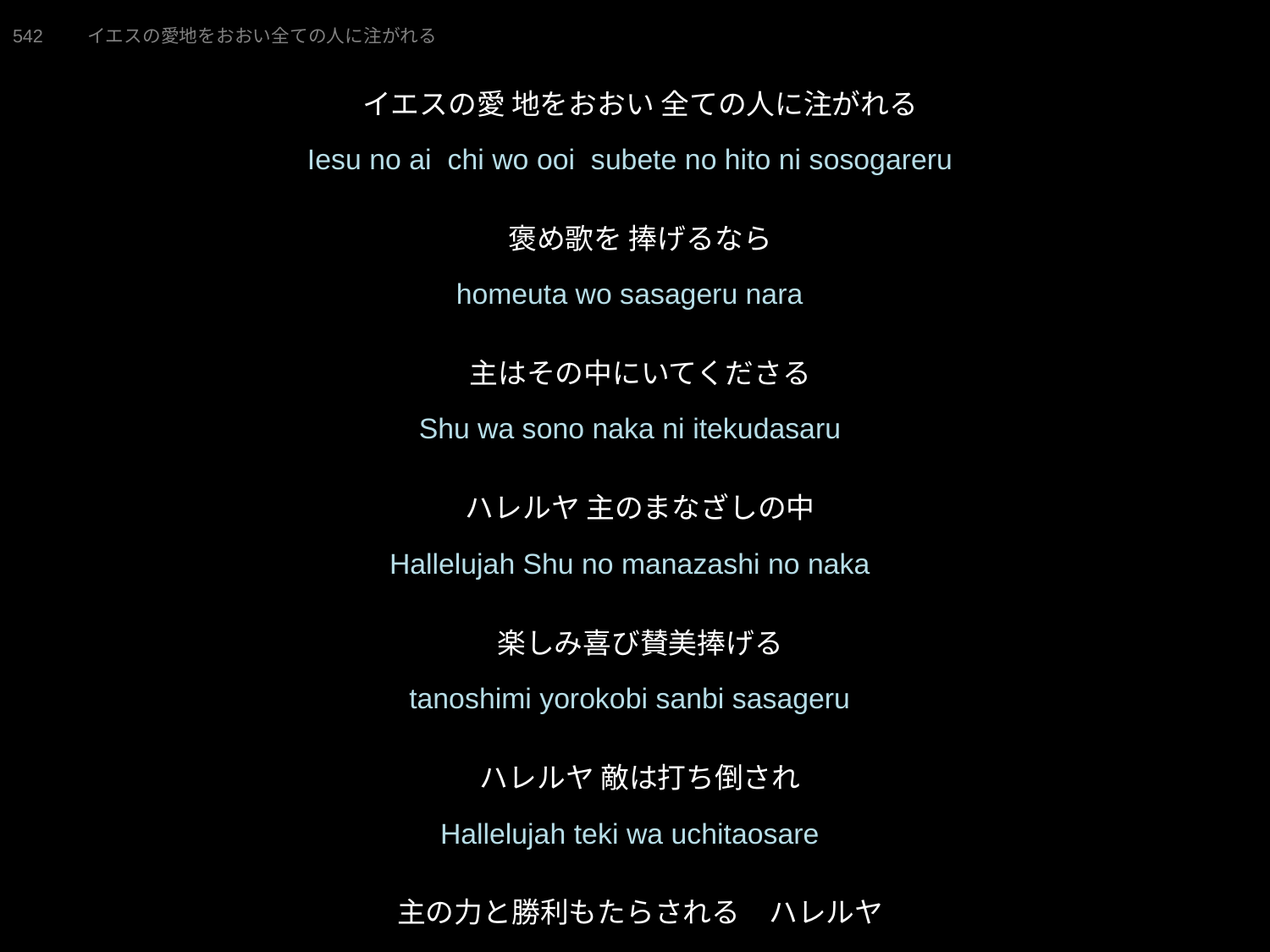

211128_Yoshiya.ppt
いえすのあいちをおおいすべてのひとにそそがれる
★P
542　　イエスの愛地をおおい全ての人に注がれる
イエスの愛 地をおおい 全ての人に注がれる

褒め歌を 捧げるなら

主はその中にいてくださる

ハレルヤ 主のまなざしの中

楽しみ喜び賛美捧げる

ハレルヤ 敵は打ち倒され

主の力と勝利もたらされる　ハレルヤ
★５
Iesu no ai  chi wo ooi  subete no hito ni sosogareru

homeuta wo sasageru nara

Shu wa sono naka ni itekudasaru

Hallelujah Shu no manazashi no naka

tanoshimi yorokobi sanbi sasageru

Hallelujah teki wa uchitaosare

Shu no chikara to syoori motarasareru hallelujah